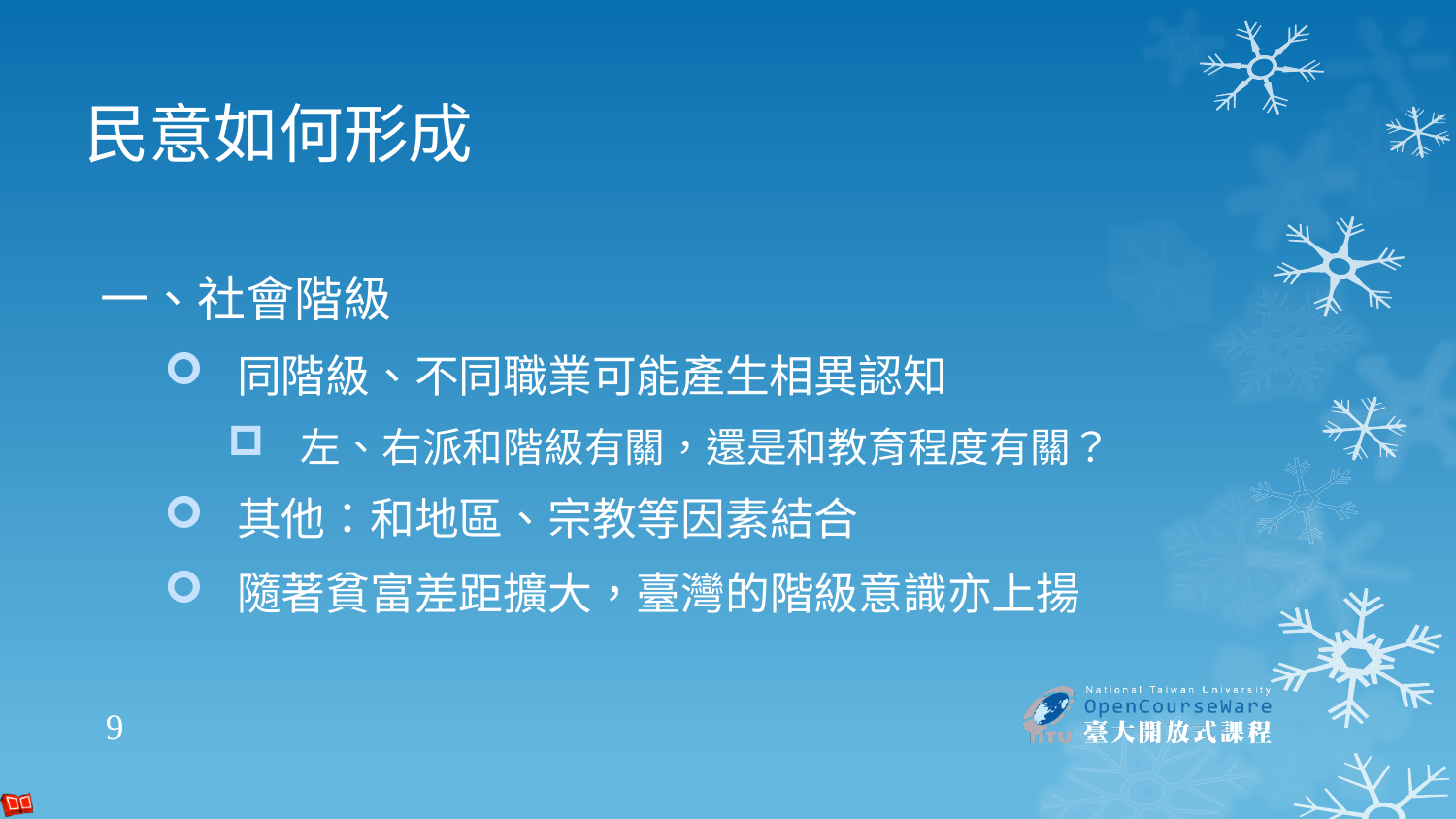

# 民意如何形成
一、社會階級
同階級、不同職業可能產生相異認知
左、右派和階級有關，還是和教育程度有關？
其他：和地區、宗教等因素結合
隨著貧富差距擴大，臺灣的階級意識亦上揚
9